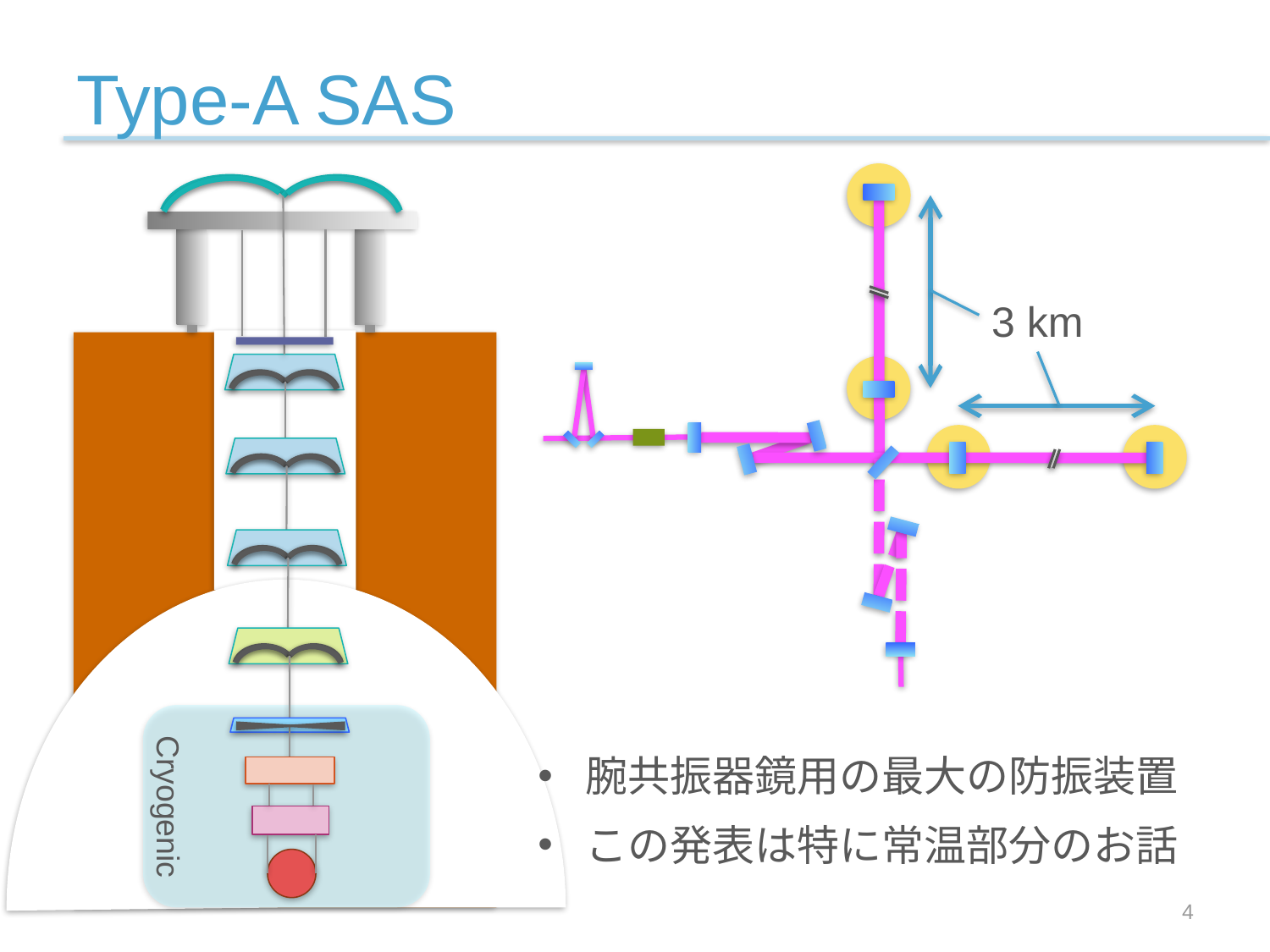

# Type-A SAS

3 km

腕共振器鏡用の最大の防振装置
この発表は特に常温部分のお話
Cryogenic
4